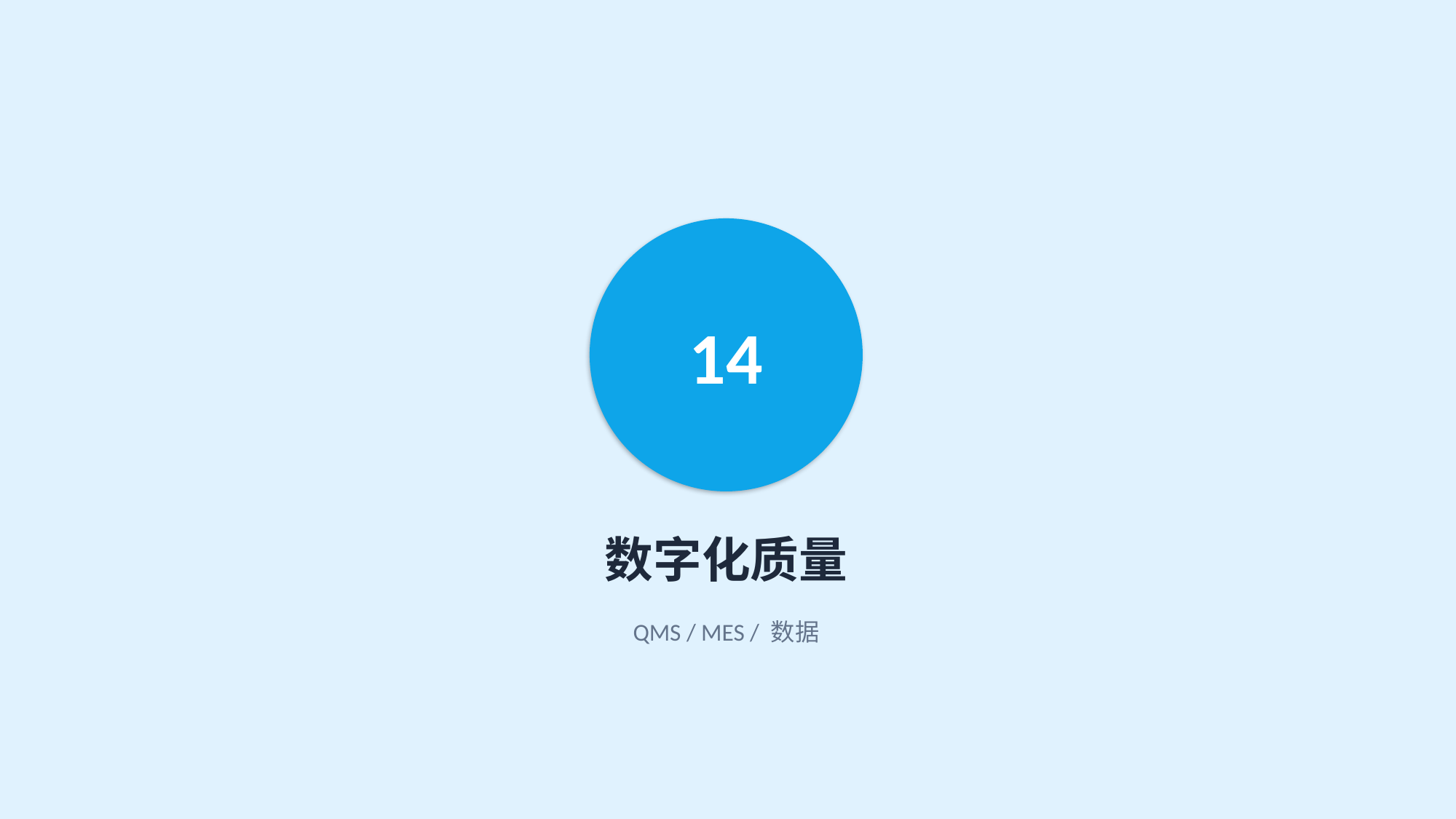

14
数字化质量
QMS / MES / 数据